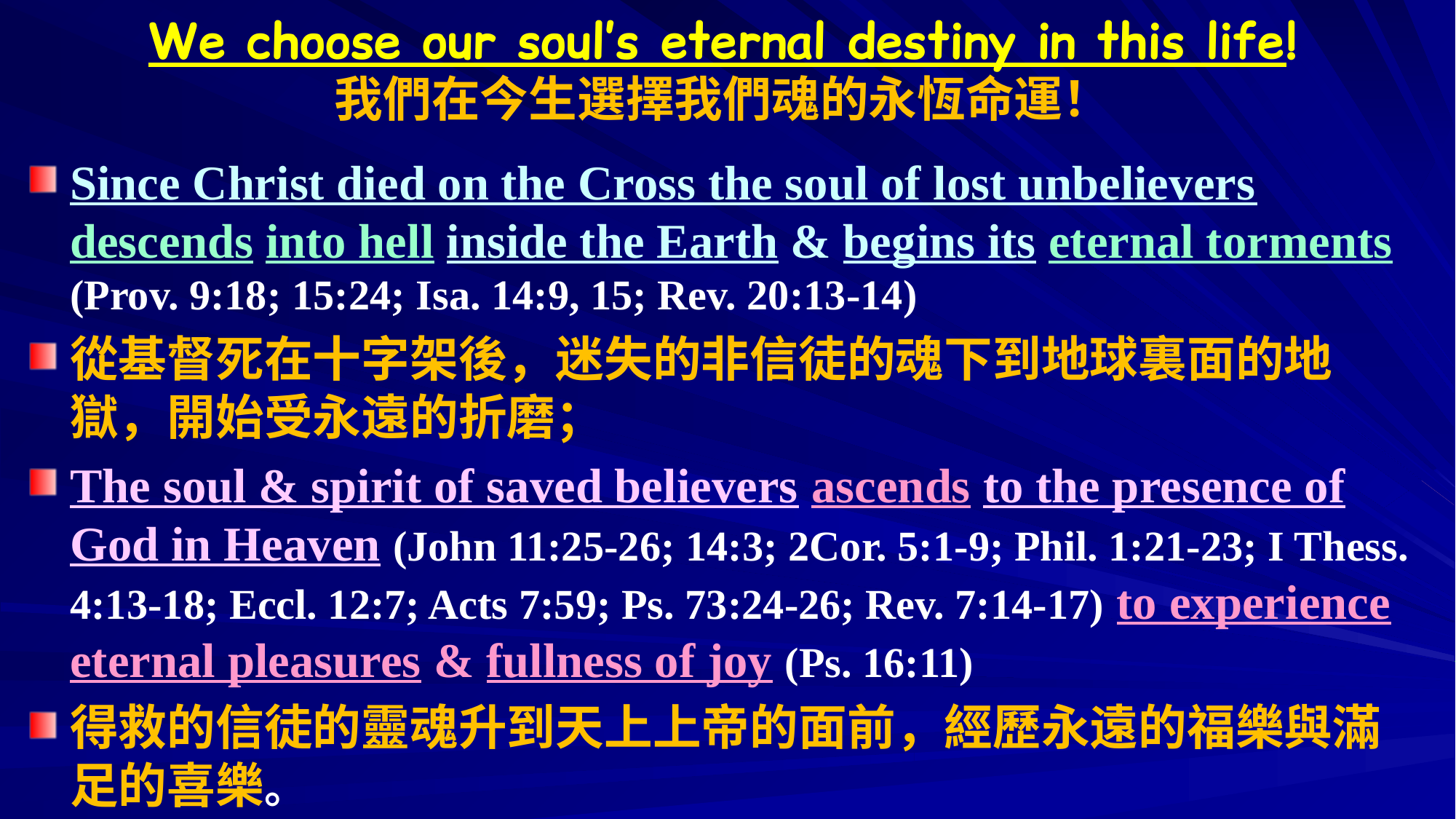

# We choose our soul’s eternal destiny in this life! 我們在今生選擇我們魂的永恆命運！
Since Christ died on the Cross the soul of lost unbelievers descends into hell inside the Earth & begins its eternal torments (Prov. 9:18; 15:24; Isa. 14:9, 15; Rev. 20:13-14)
從基督死在十字架後，迷失的非信徒的魂下到地球裏面的地獄，開始受永遠的折磨；
The soul & spirit of saved believers ascends to the presence of God in Heaven (John 11:25-26; 14:3; 2Cor. 5:1-9; Phil. 1:21-23; I Thess. 4:13-18; Eccl. 12:7; Acts 7:59; Ps. 73:24-26; Rev. 7:14-17) to experience eternal pleasures & fullness of joy (Ps. 16:11)
得救的信徒的靈魂升到天上上帝的面前，經歷永遠的福樂與滿足的喜樂。